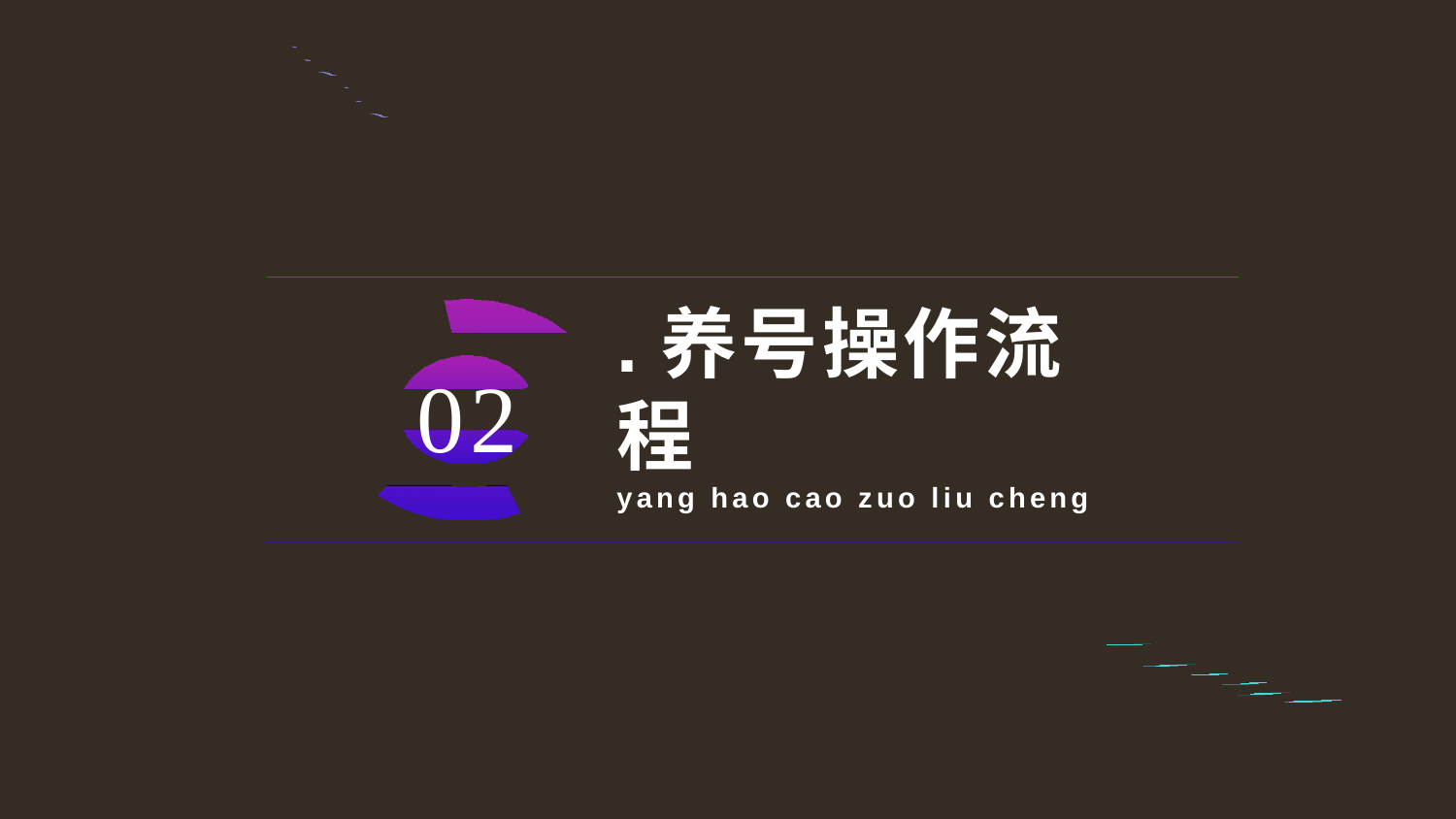

# .养号操作流程 yang hao cao zuo liu cheng

02